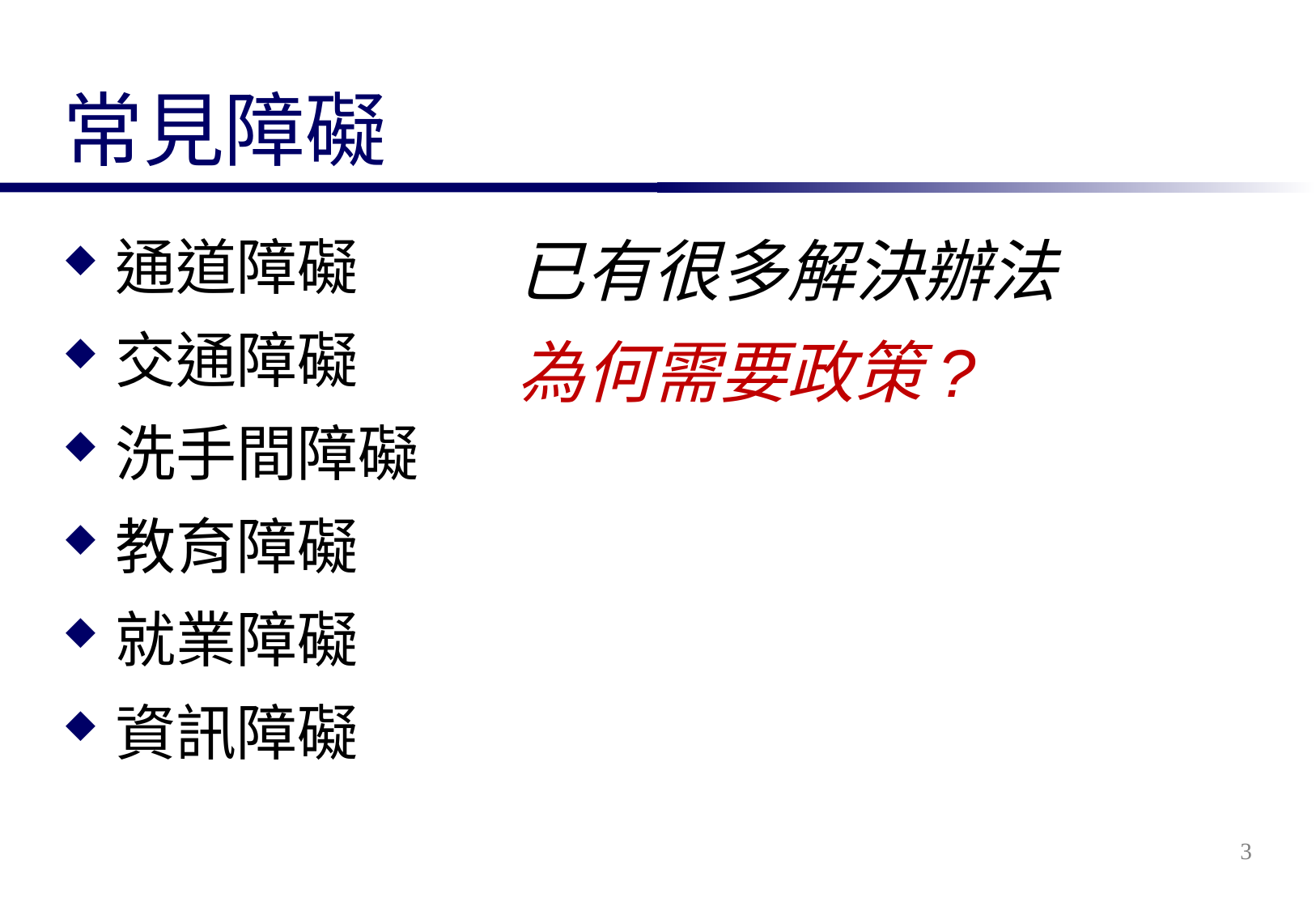

# 常見障礙
通道障礙
交通障礙
洗手間障礙
教育障礙
就業障礙
資訊障礙
已有很多解決辦法
為何需要政策?
3